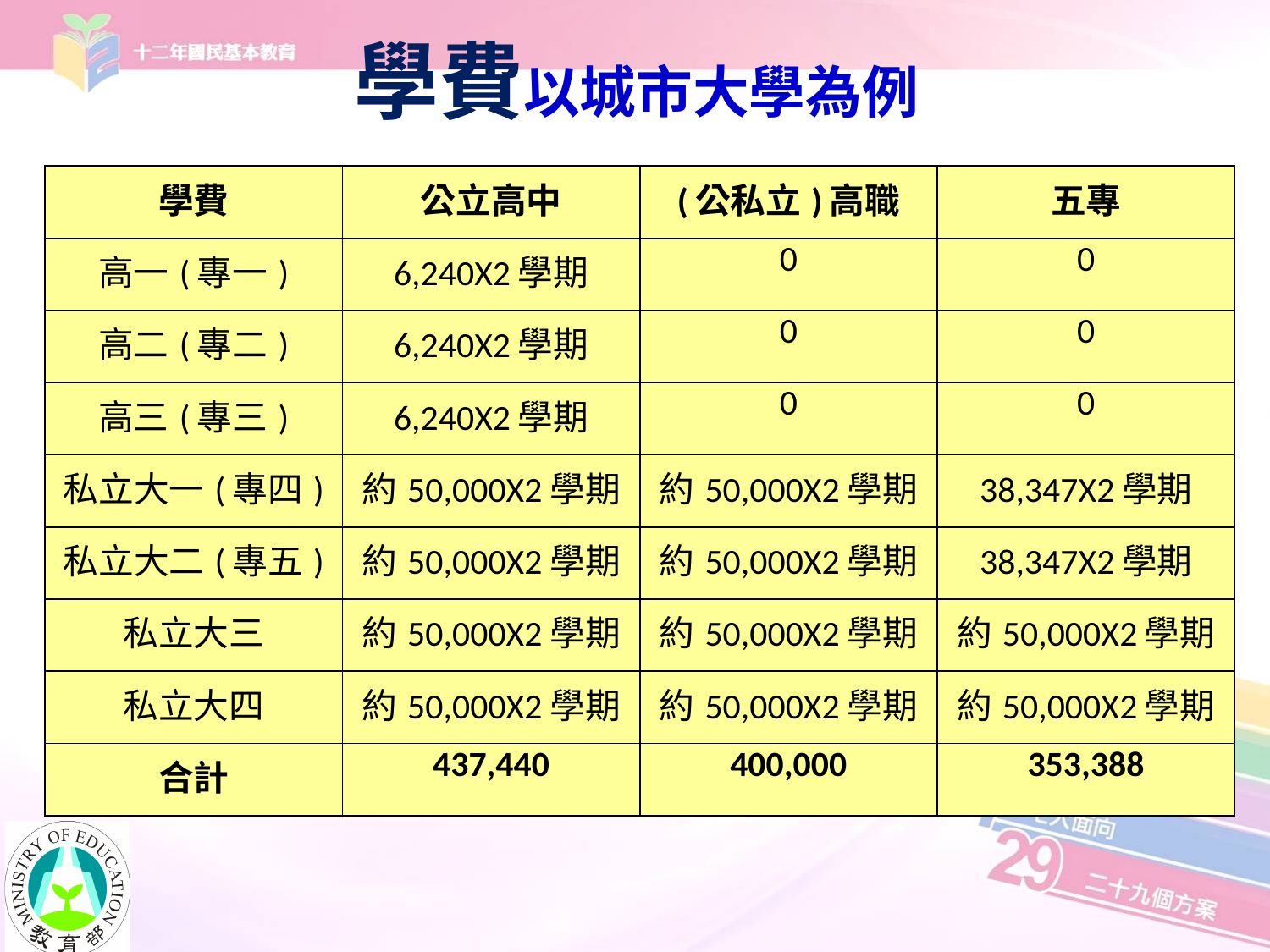

# 學費以城市大學為例
| 學費 | 公立高中 | (公私立)高職 | 五專 |
| --- | --- | --- | --- |
| 高一(專一) | 6,240X2學期 | 0 | 0 |
| 高二(專二) | 6,240X2學期 | 0 | 0 |
| 高三(專三) | 6,240X2學期 | 0 | 0 |
| 私立大一(專四) | 約50,000X2學期 | 約50,000X2學期 | 38,347X2學期 |
| 私立大二(專五) | 約50,000X2學期 | 約50,000X2學期 | 38,347X2學期 |
| 私立大三 | 約50,000X2學期 | 約50,000X2學期 | 約50,000X2學期 |
| 私立大四 | 約50,000X2學期 | 約50,000X2學期 | 約50,000X2學期 |
| 合計 | 437,440 | 400,000 | 353,388 |